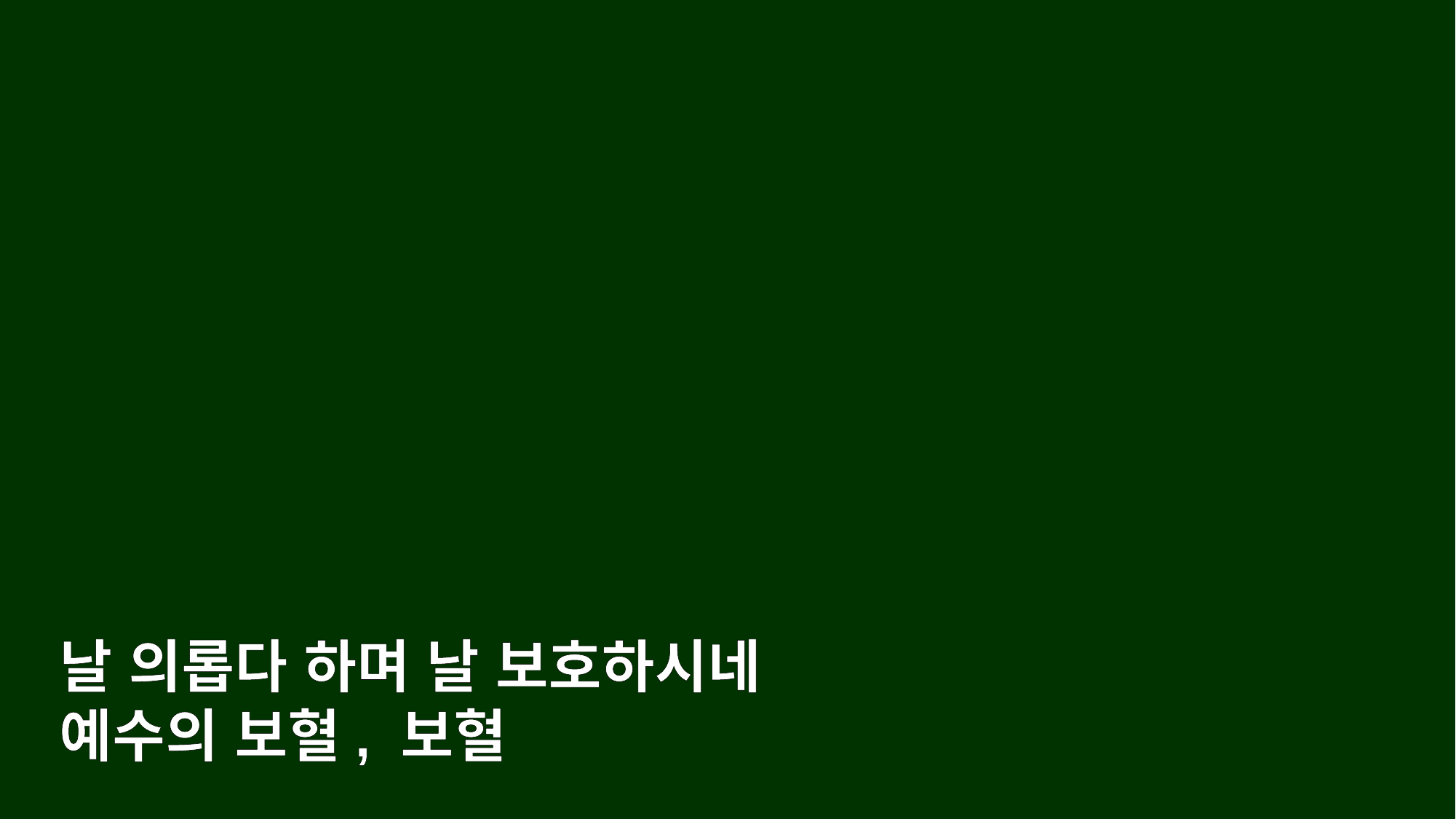

날 의롭다 하며 날 보호하시네
예수의 보혈, 보혈